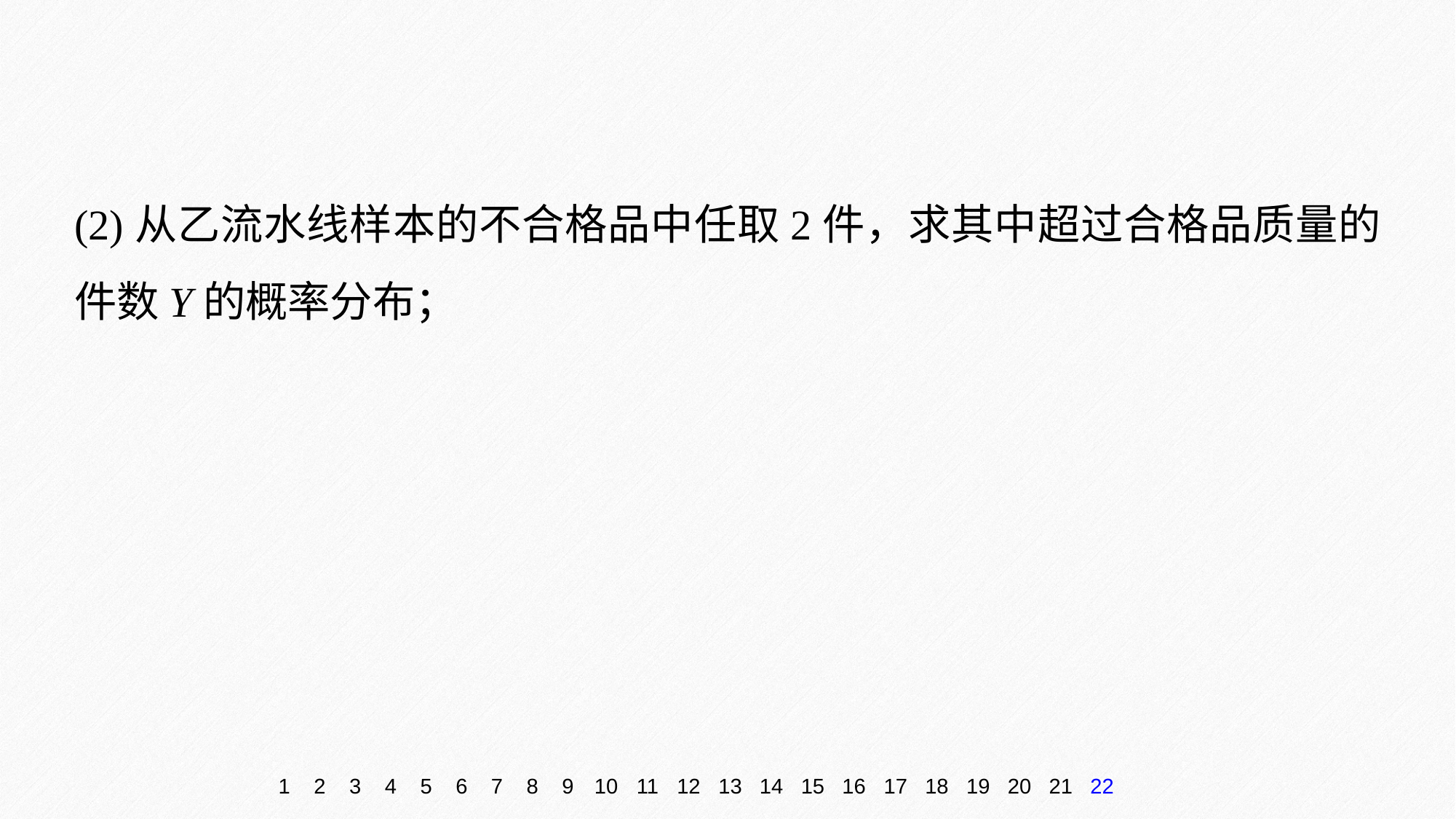

(2)从乙流水线样本的不合格品中任取2件，求其中超过合格品质量的件数Y的概率分布；
1
2
3
4
5
6
7
8
9
10
11
12
13
14
15
16
17
18
19
20
21
22